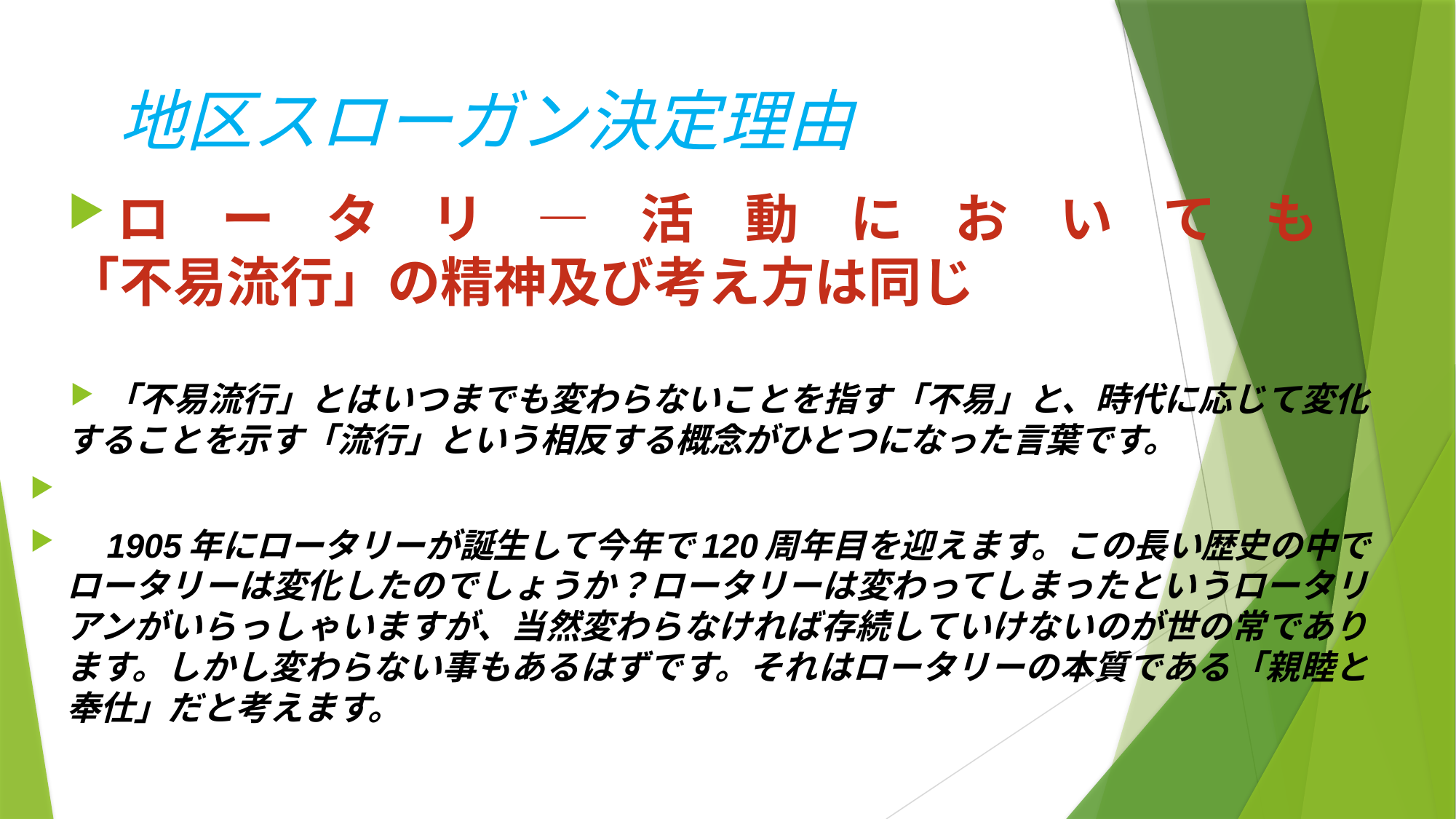

# 地区スローガン決定理由
ロータリ―活動においても
「不易流行」の精神及び考え方は同じ

「不易流行」とはいつまでも変わらないことを指す「不易」と、時代に応じて変化することを示す「流行」という相反する概念がひとつになった言葉です。

　1905年にロータリーが誕生して今年で120周年目を迎えます。この長い歴史の中でロータリーは変化したのでしょうか？ロータリーは変わってしまったというロータリアンがいらっしゃいますが、当然変わらなければ存続していけないのが世の常であります。しかし変わらない事もあるはずです。それはロータリーの本質である「親睦と奉仕」だと考えます。